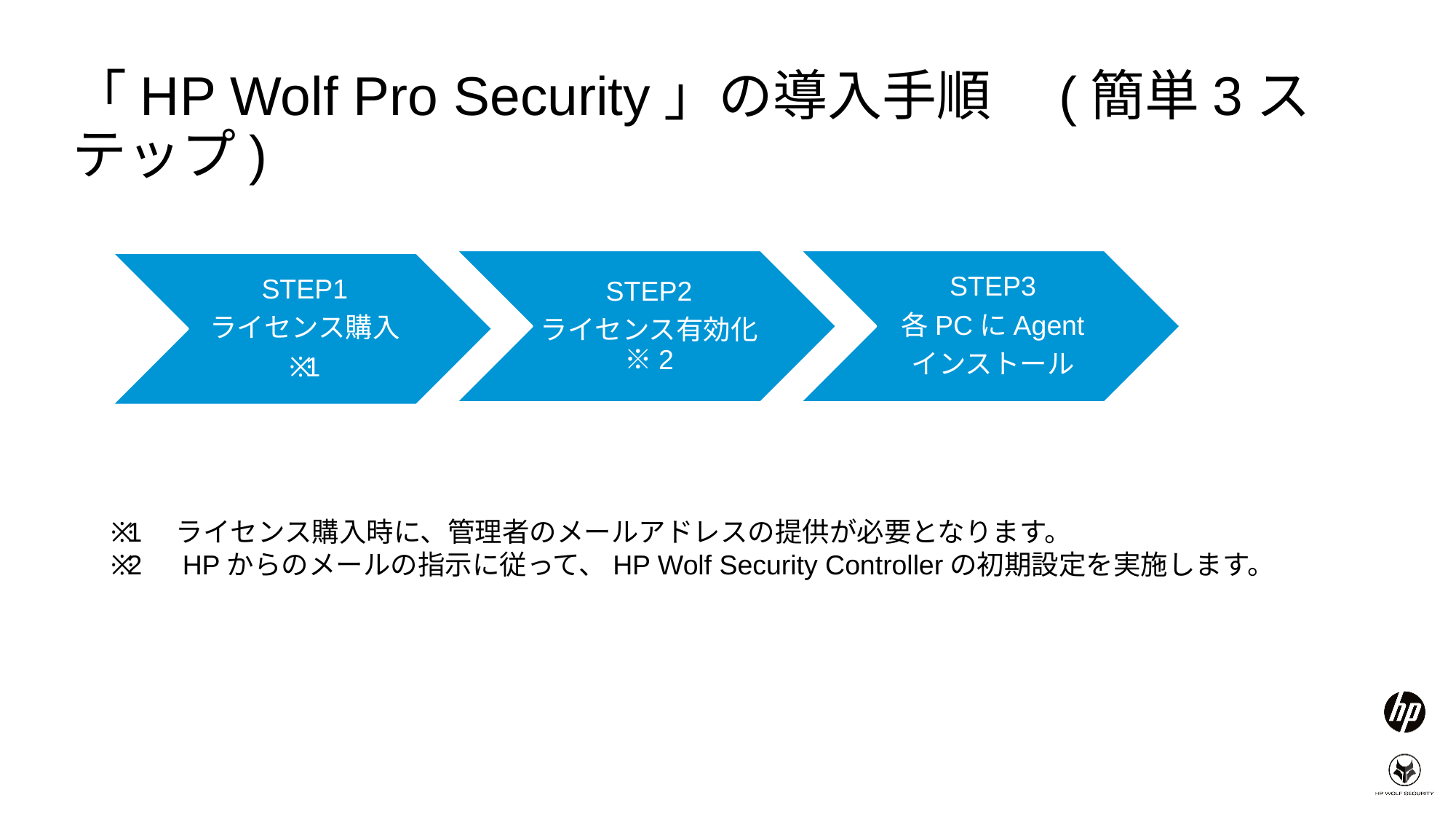

# 「HP Wolf Pro Security」の導入手順　(簡単3ステップ)
STEP1
ライセンス購入
※1
STEP2
ライセンス有効化※2
STEP3
各PCにAgent
インストール
※1　ライセンス購入時に、管理者のメールアドレスの提供が必要となります。
※2　HPからのメールの指示に従って、HP Wolf Security Controllerの初期設定を実施します。